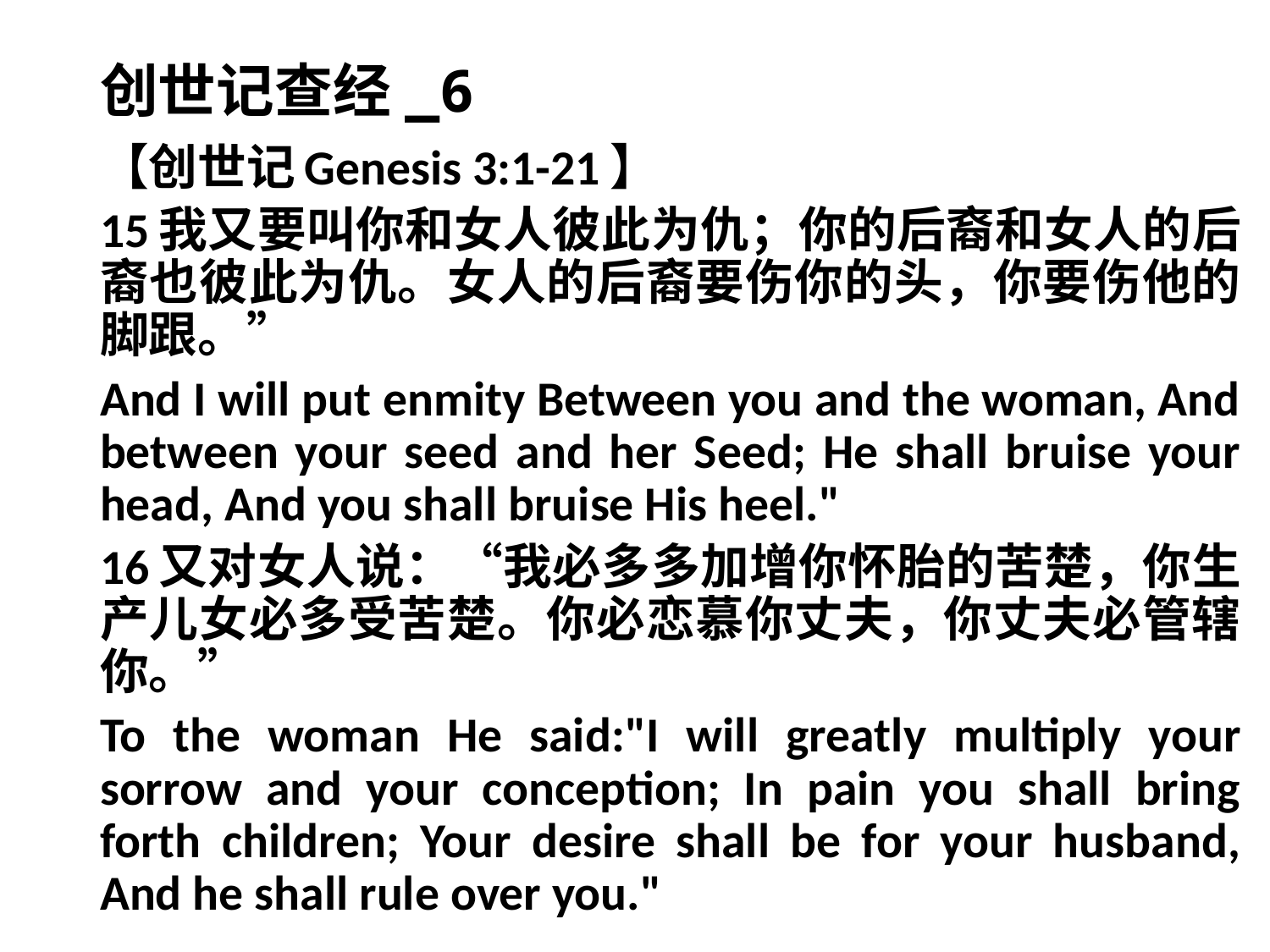

# 创世记查经_6
【创世记Genesis 3:1-21】
15我又要叫你和女人彼此为仇；你的后裔和女人的后裔也彼此为仇。女人的后裔要伤你的头，你要伤他的脚跟。”
And I will put enmity Between you and the woman, And between your seed and her Seed; He shall bruise your head, And you shall bruise His heel."
16又对女人说：“我必多多加增你怀胎的苦楚，你生产儿女必多受苦楚。你必恋慕你丈夫，你丈夫必管辖你。”
To the woman He said:"I will greatly multiply your sorrow and your conception; In pain you shall bring forth children; Your desire shall be for your husband, And he shall rule over you."